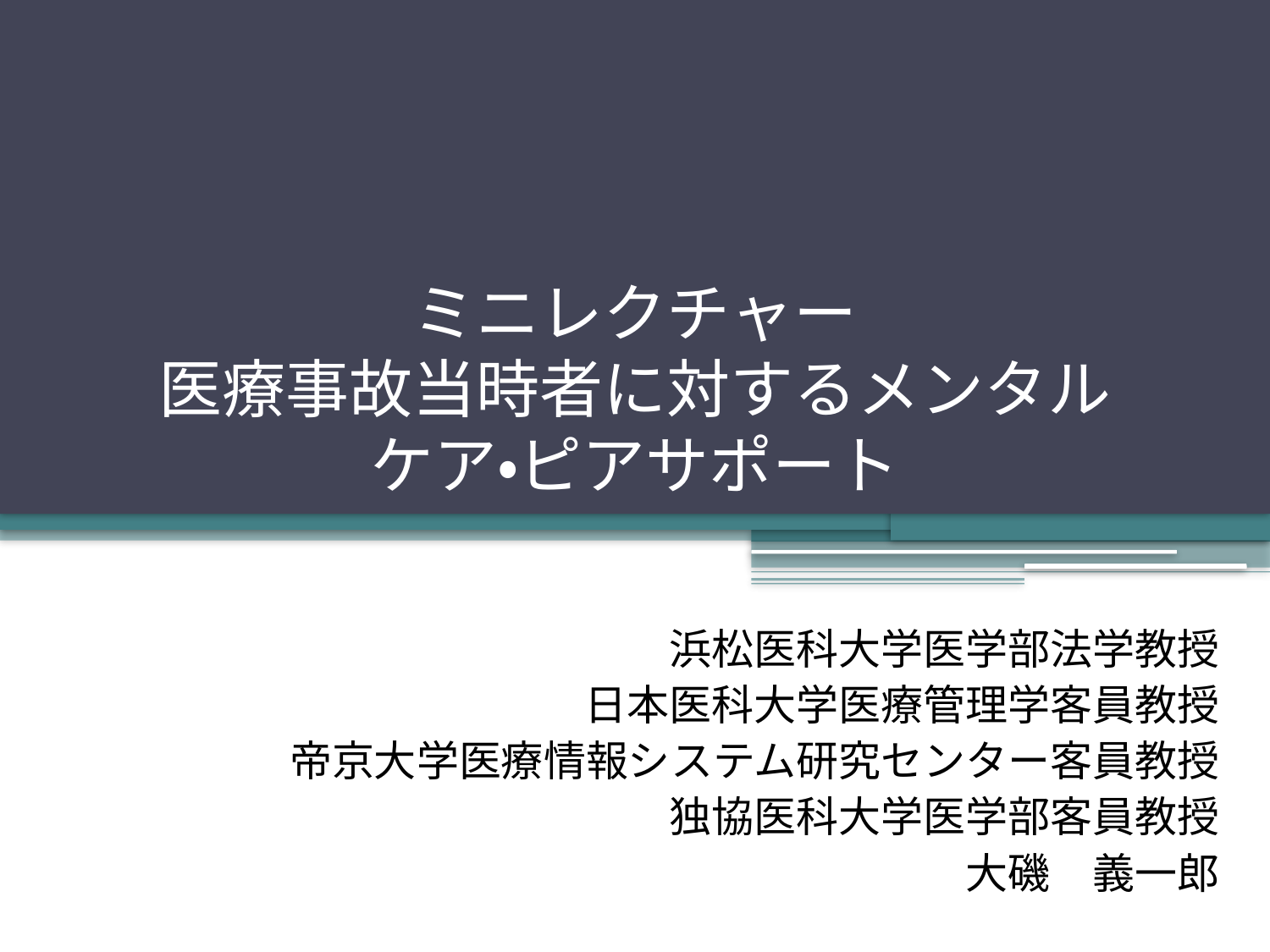

# ミニレクチャー 医療事故当時者に対するメンタルケア・ピアサポート
浜松医科大学医学部法学教授
日本医科大学医療管理学客員教授
帝京大学医療情報システム研究センター客員教授
独協医科大学医学部客員教授
　大磯　義一郎